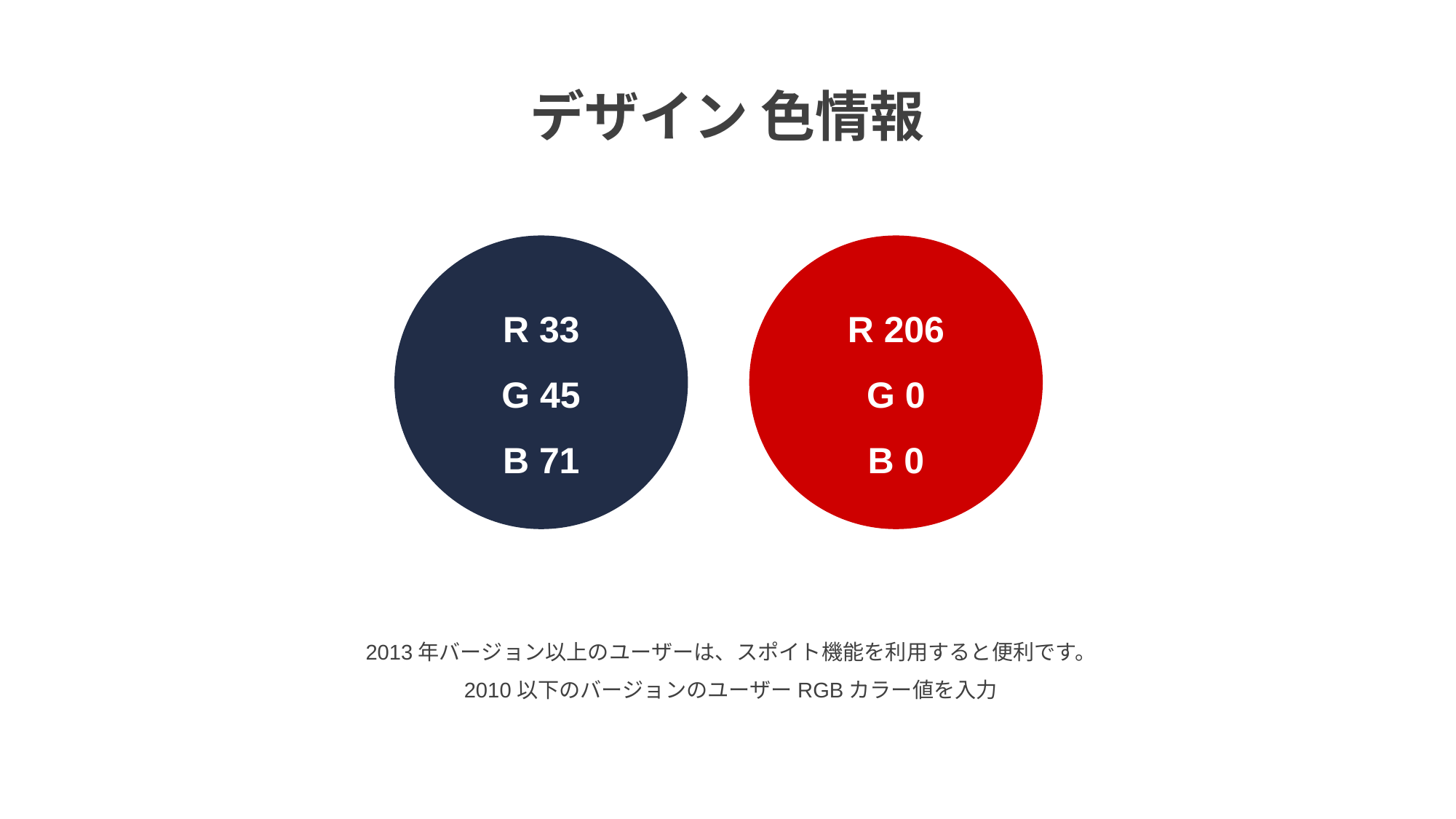

デザイン 色情報
R 33
G 45
B 71
R 206
G 0
B 0
2013年バージョン以上のユーザーは、スポイト機能を利用すると便利です。
2010以下のバージョンのユーザーRGBカラー値を入力